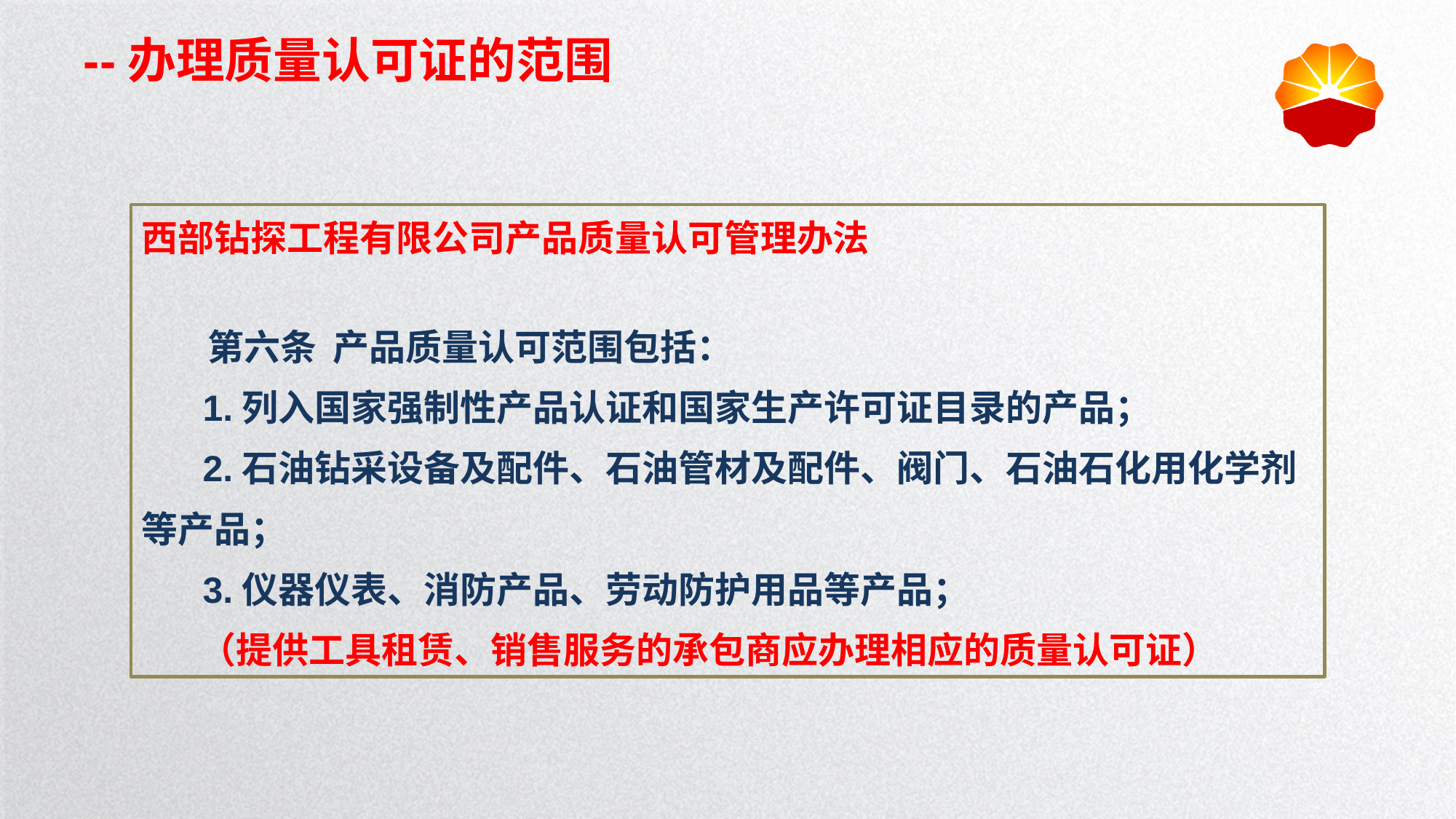

--办理质量认可证的范围
西部钻探工程有限公司产品质量认可管理办法

       第六条  产品质量认可范围包括：
      1.列入国家强制性产品认证和国家生产许可证目录的产品；
      2.石油钻采设备及配件、石油管材及配件、阀门、石油石化用化学剂等产品；
      3.仪器仪表、消防产品、劳动防护用品等产品；
      （提供工具租赁、销售服务的承包商应办理相应的质量认可证）